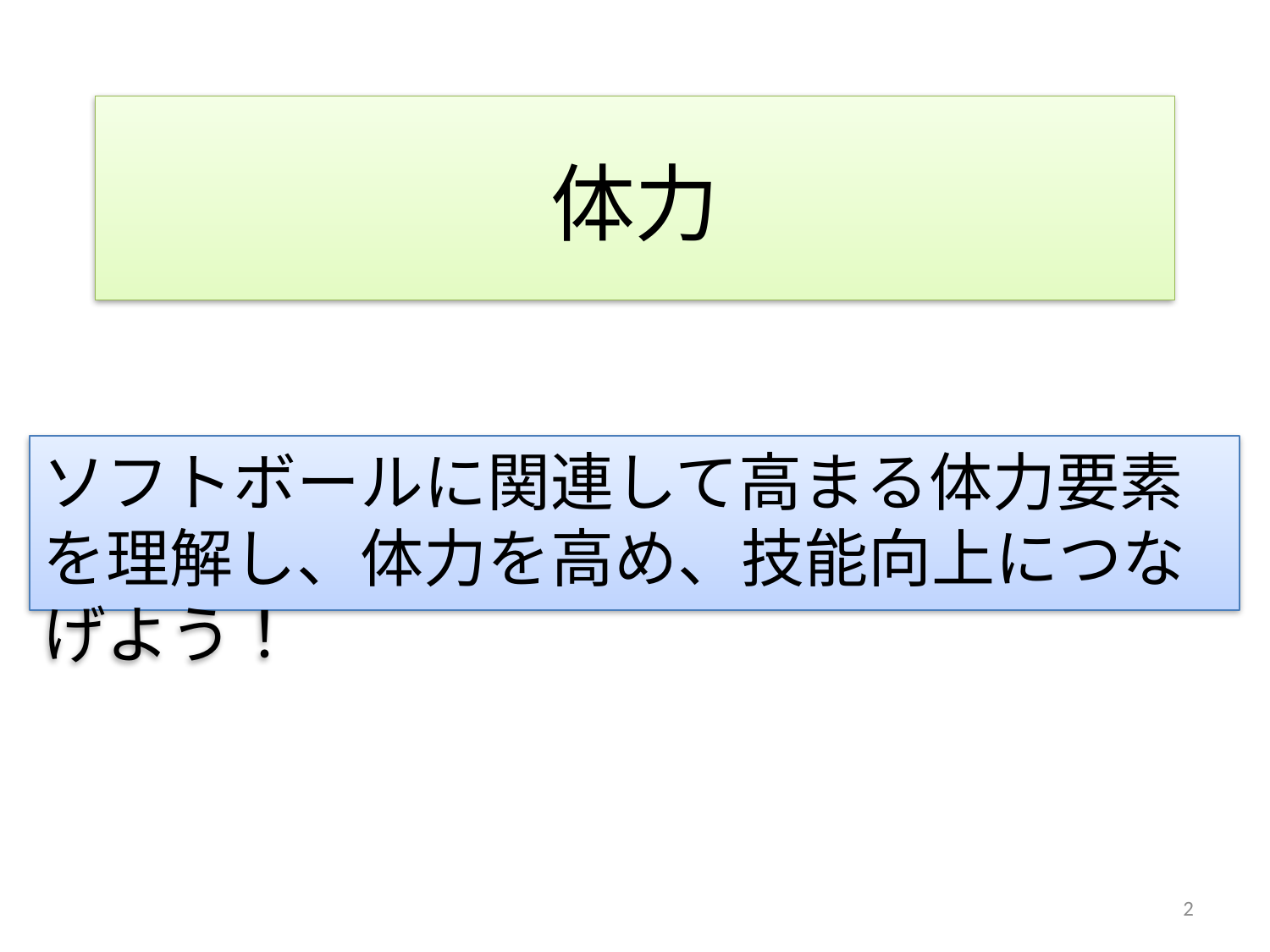

# 体力
ソフトボールに関連して高まる体力要素を理解し、体力を高め、技能向上につなげよう！
2